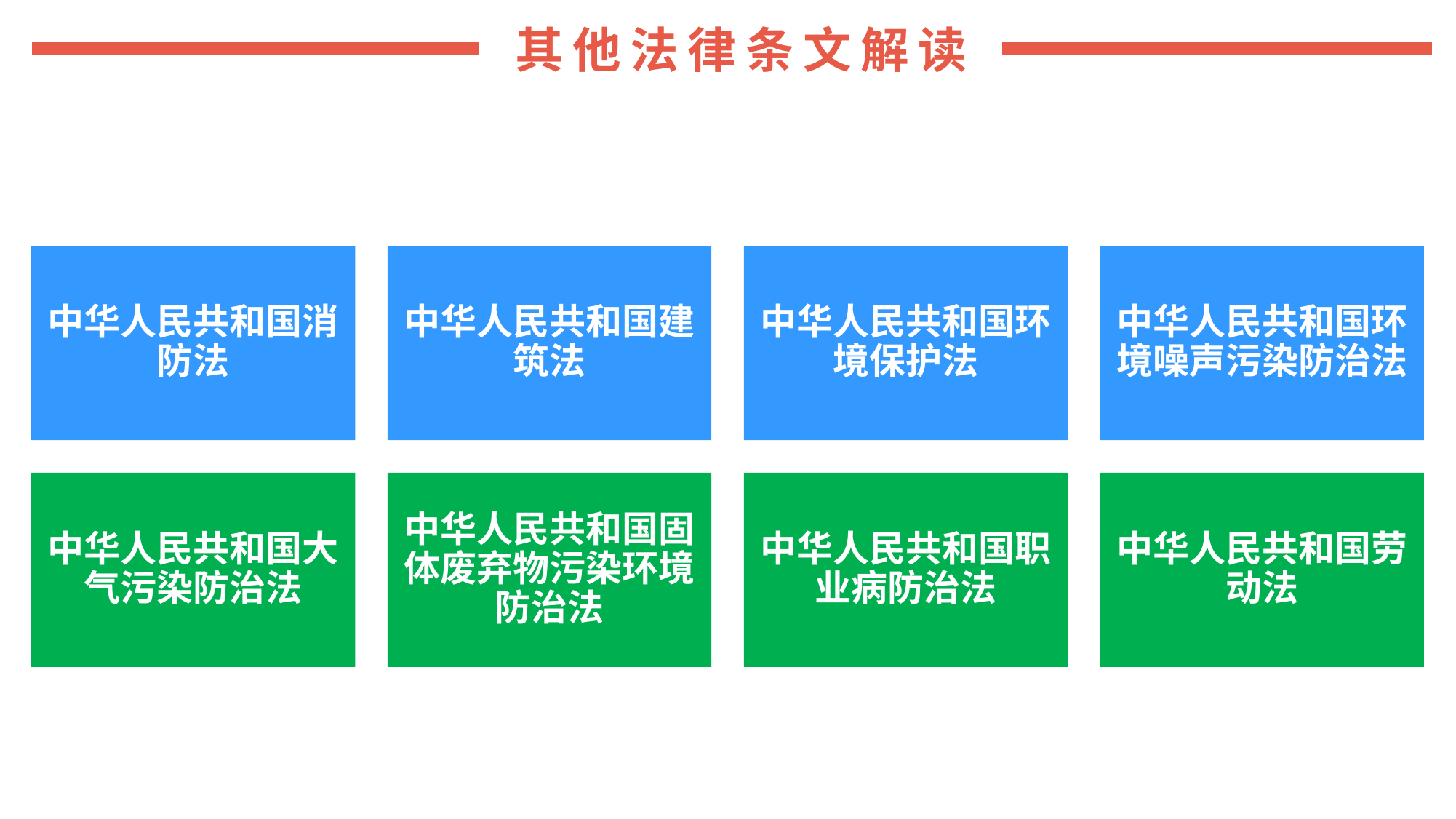

中华人民共和国消防法
中华人民共和国建筑法
中华人民共和国环境保护法
中华人民共和国环境噪声污染防治法
中华人民共和国大气污染防治法
中华人民共和国固体废弃物污染环境防治法
中华人民共和国职业病防治法
中华人民共和国劳动法